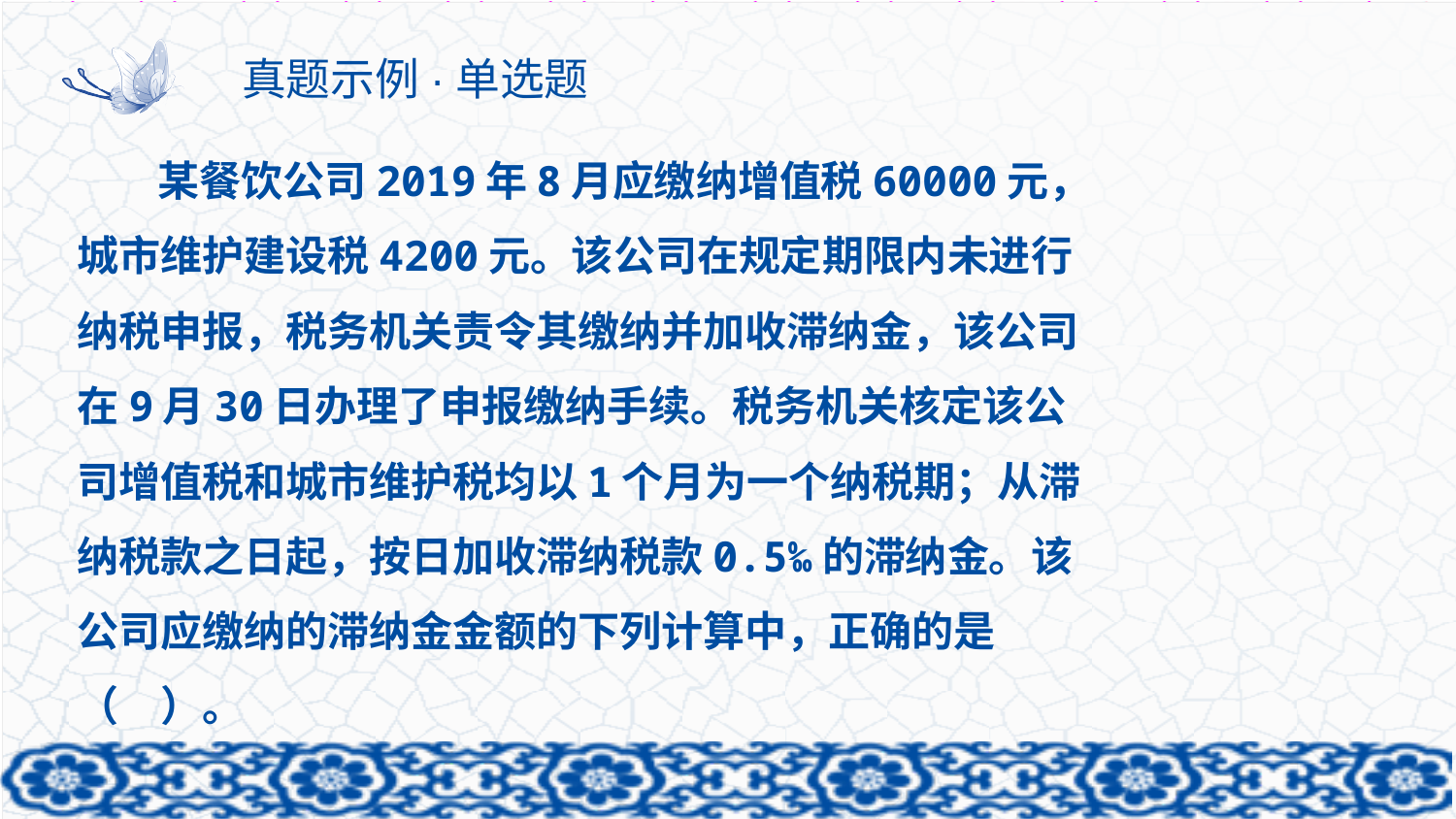

# 真题示例·单选题
某餐饮公司2019年8月应缴纳增值税60000元，城市维护建设税4200元。该公司在规定期限内未进行纳税申报，税务机关责令其缴纳并加收滞纳金，该公司在9月30日办理了申报缴纳手续。税务机关核定该公司增值税和城市维护税均以1个月为一个纳税期；从滞纳税款之日起，按日加收滞纳税款0.5‰的滞纳金。该公司应缴纳的滞纳金金额的下列计算中，正确的是（　）。